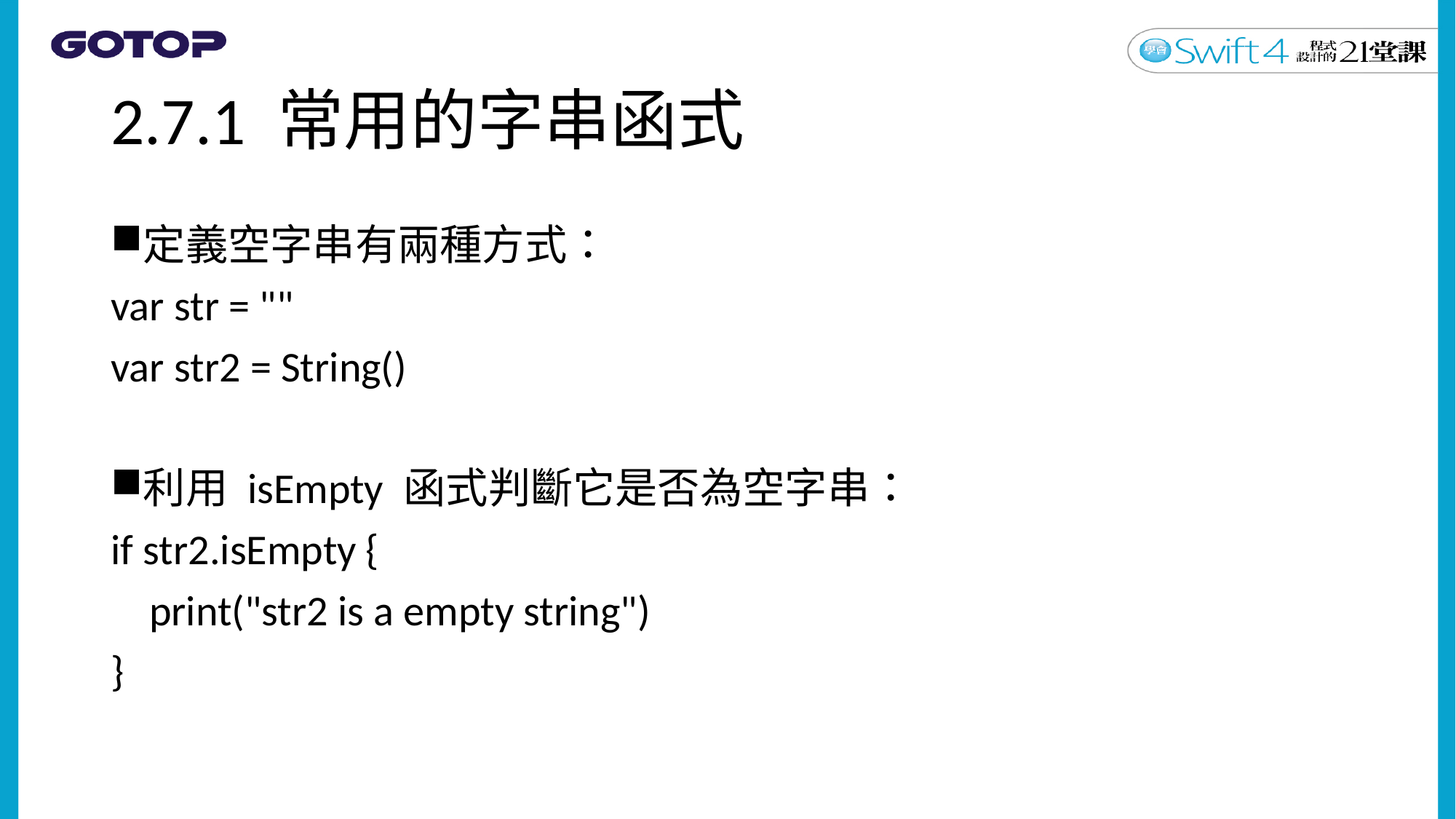

# 2.7.1 常用的字串函式
定義空字串有兩種方式：
var str = ""
var str2 = String()

利用 isEmpty 函式判斷它是否為空字串：
if str2.isEmpty {
    print("str2 is a empty string")
}